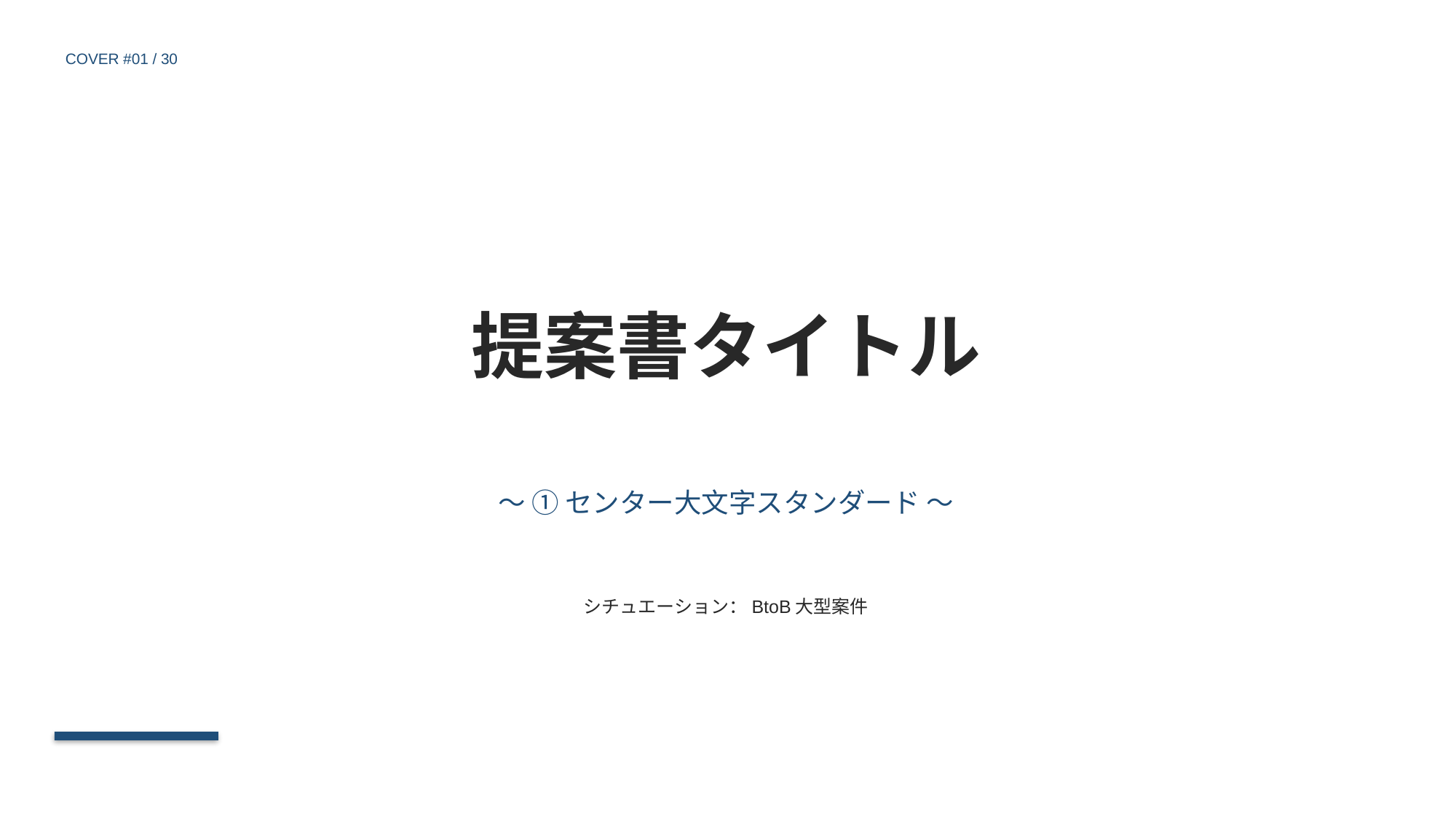

COVER #01 / 30
提案書タイトル
〜 ① センター大文字スタンダード 〜
シチュエーション：BtoB大型案件